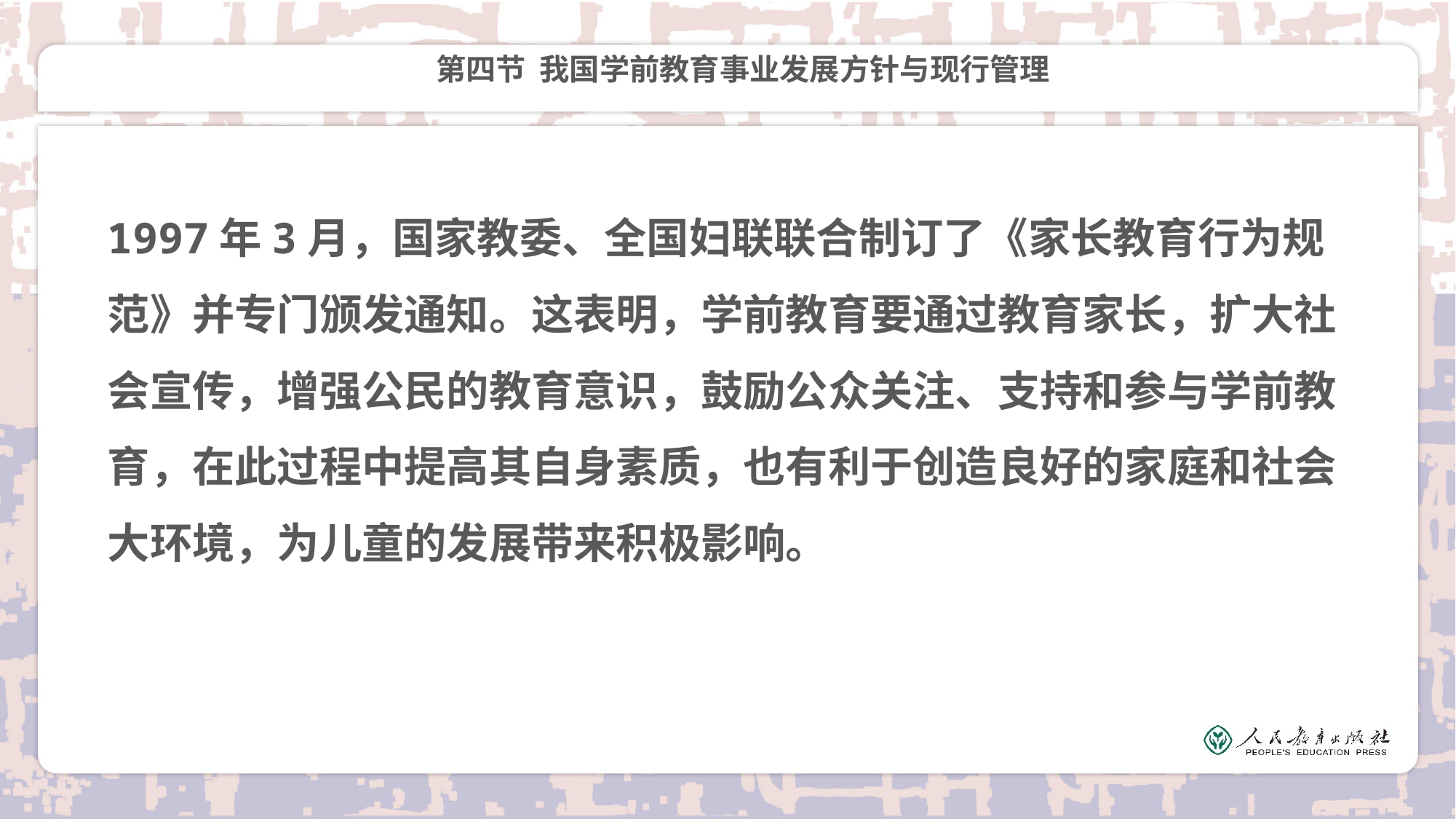

# 第四节  我国学前教育事业发展方针与现行管理
1997年3月，国家教委、全国妇联联合制订了《家长教育行为规范》并专门颁发通知。这表明，学前教育要通过教育家长，扩大社会宣传，增强公民的教育意识，鼓励公众关注、支持和参与学前教育，在此过程中提高其自身素质，也有利于创造良好的家庭和社会大环境，为儿童的发展带来积极影响。